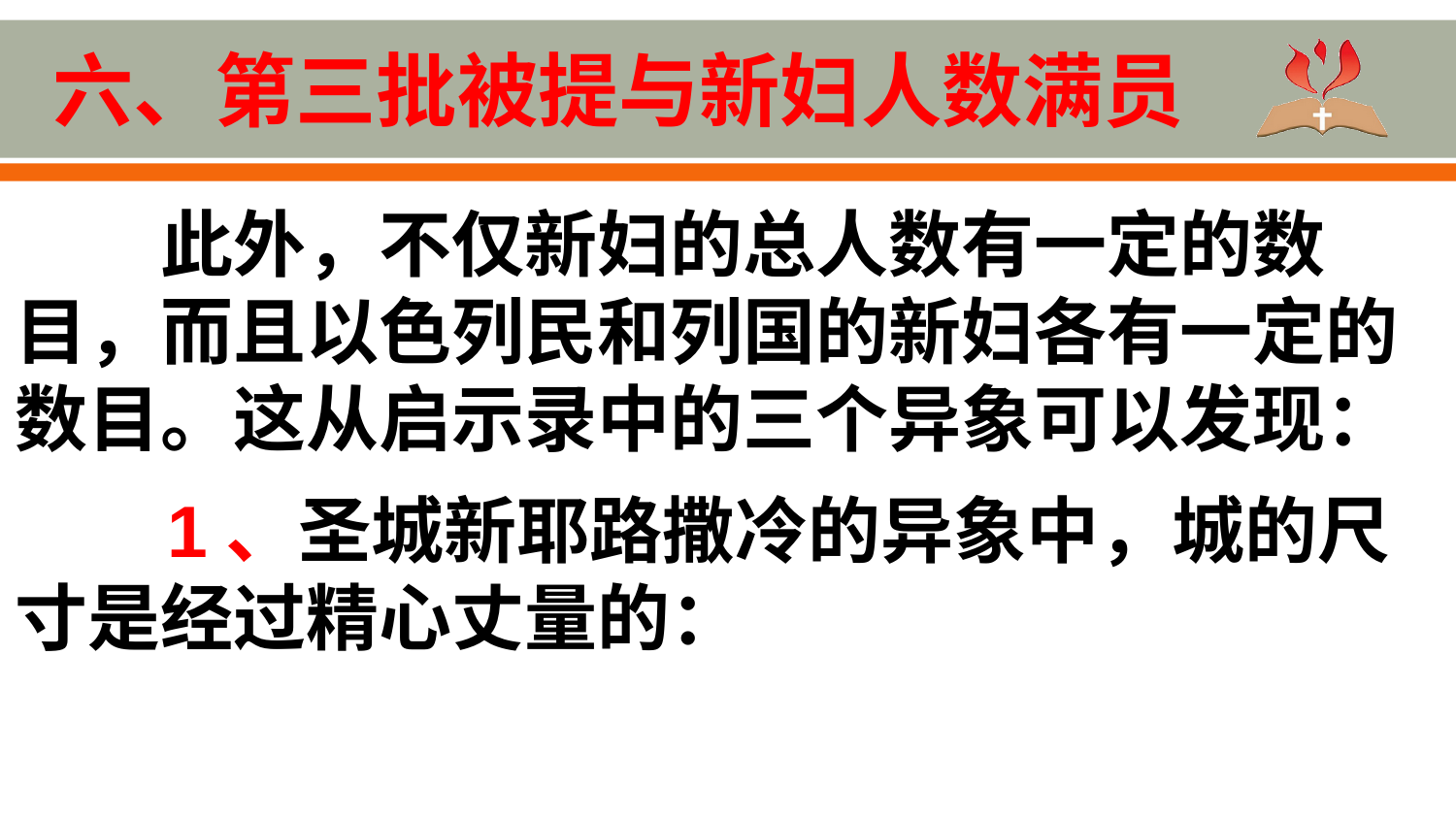

# 六、第三批被提与新妇人数满员
此外，不仅新妇的总人数有一定的数目，而且以色列民和列国的新妇各有一定的数目。这从启示录中的三个异象可以发现：
    1、圣城新耶路撒冷的异象中，城的尺寸是经过精心丈量的：